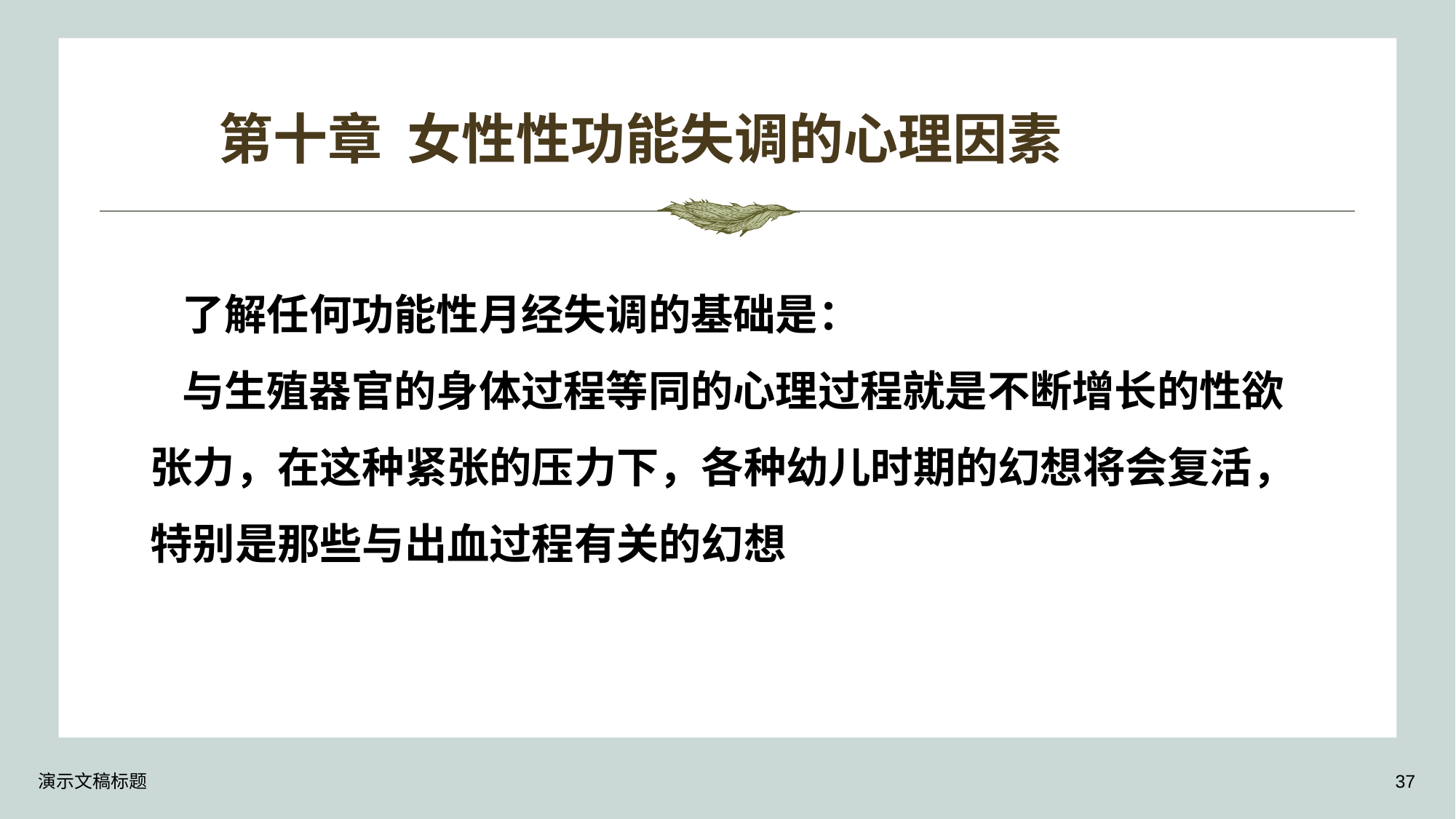

# 第十章  女性性功能失调的心理因素
了解任何功能性月经失调的基础是：
与生殖器官的身体过程等同的心理过程就是不断增长的性欲  张力，在这种紧张的压力下，各种幼儿时期的幻想将会复活，特别是那些与出血过程有关的幻想

演示文稿标题
37